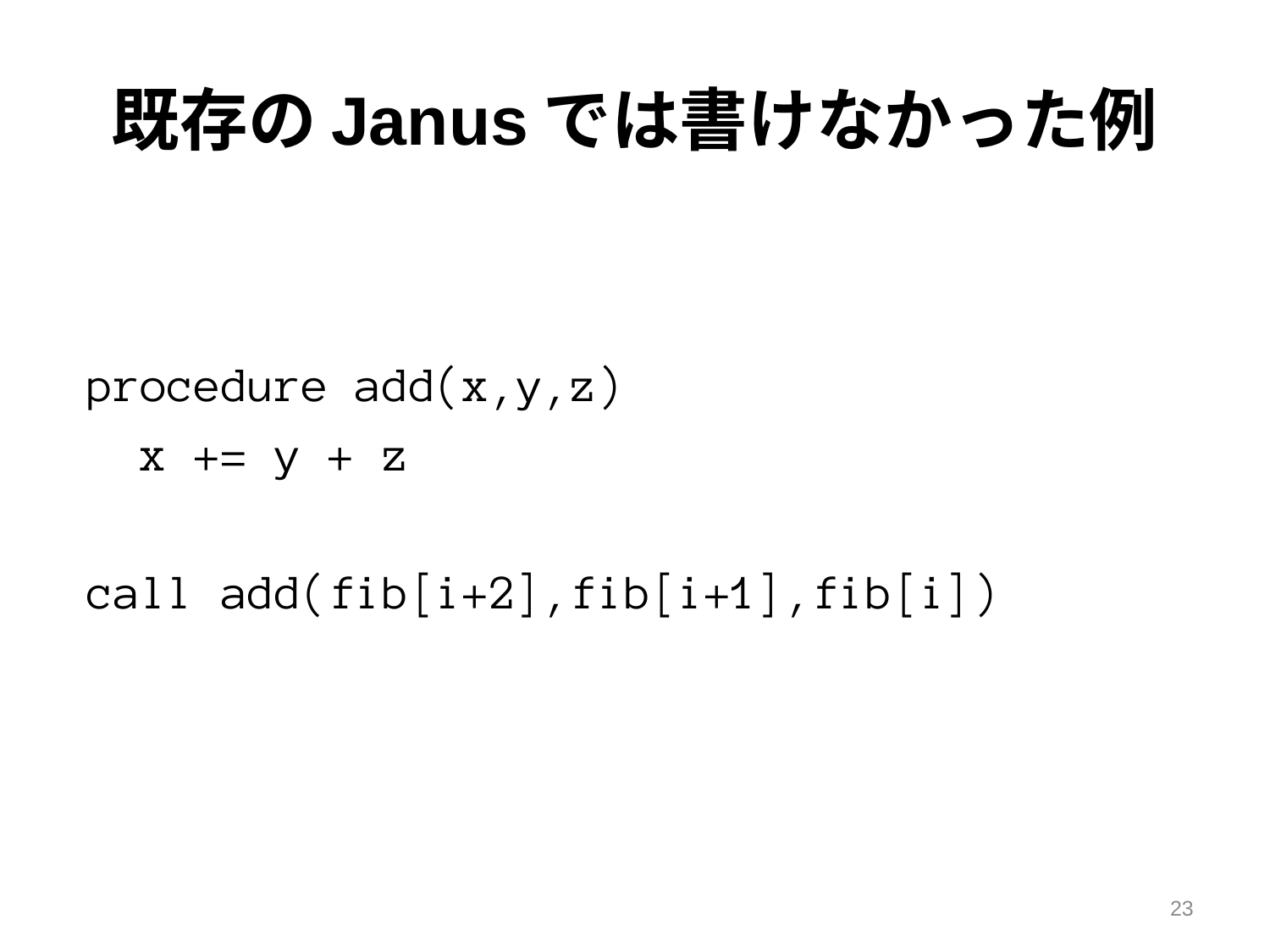

# 既存のJanusでは書けなかった例
procedure add(x,y,z)
  x += y + z

call add(fib[i+2],fib[i+1],fib[i])

23